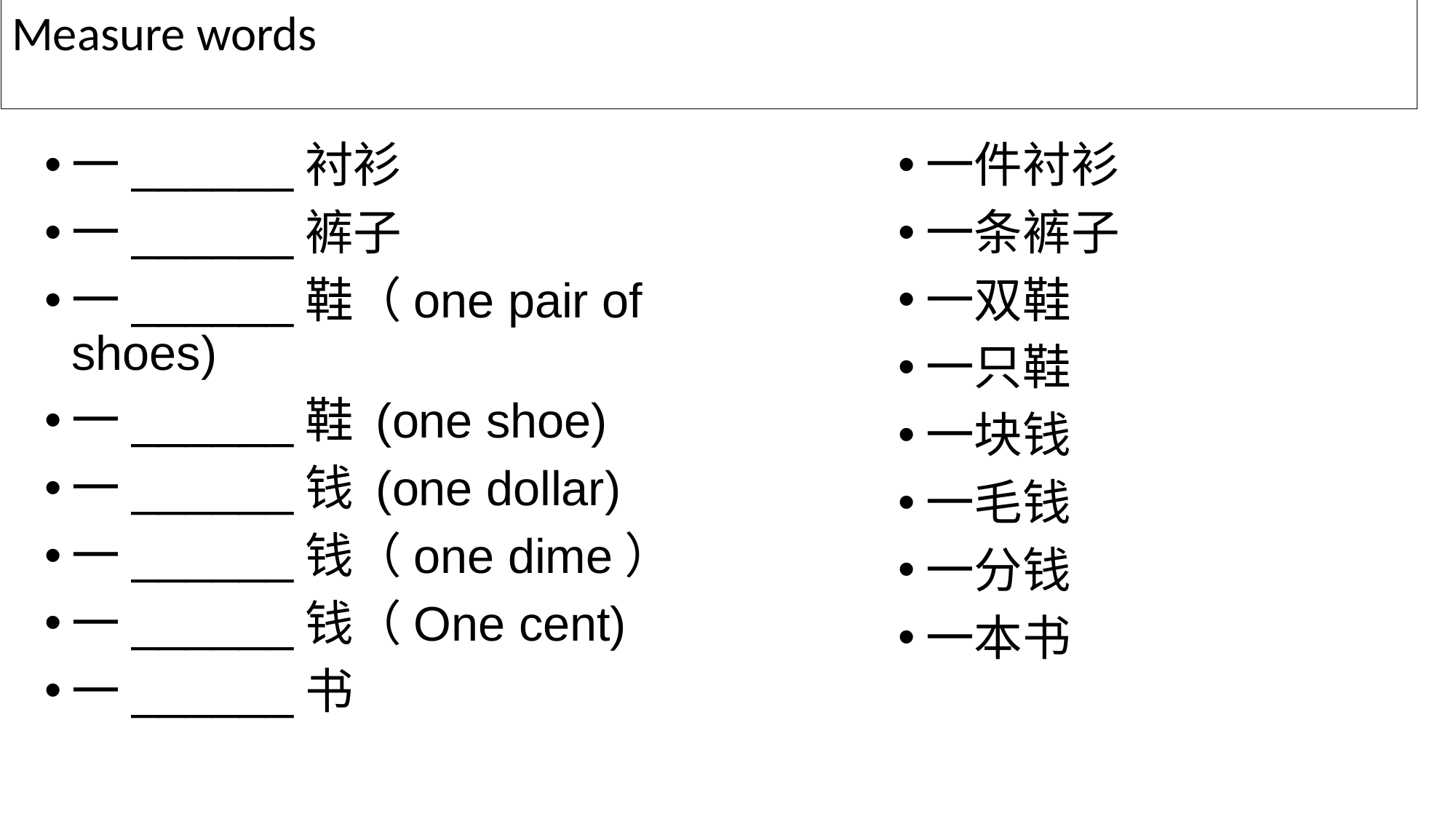

# Measure words
一______衬衫
一______裤子
一______鞋（one pair of shoes)
一______鞋 (one shoe)
一______钱 (one dollar)
一______钱（one dime）
一______钱（One cent)
一______书

一件衬衫
一条裤子
一双鞋
一只鞋
一块钱
一毛钱
一分钱
一本书